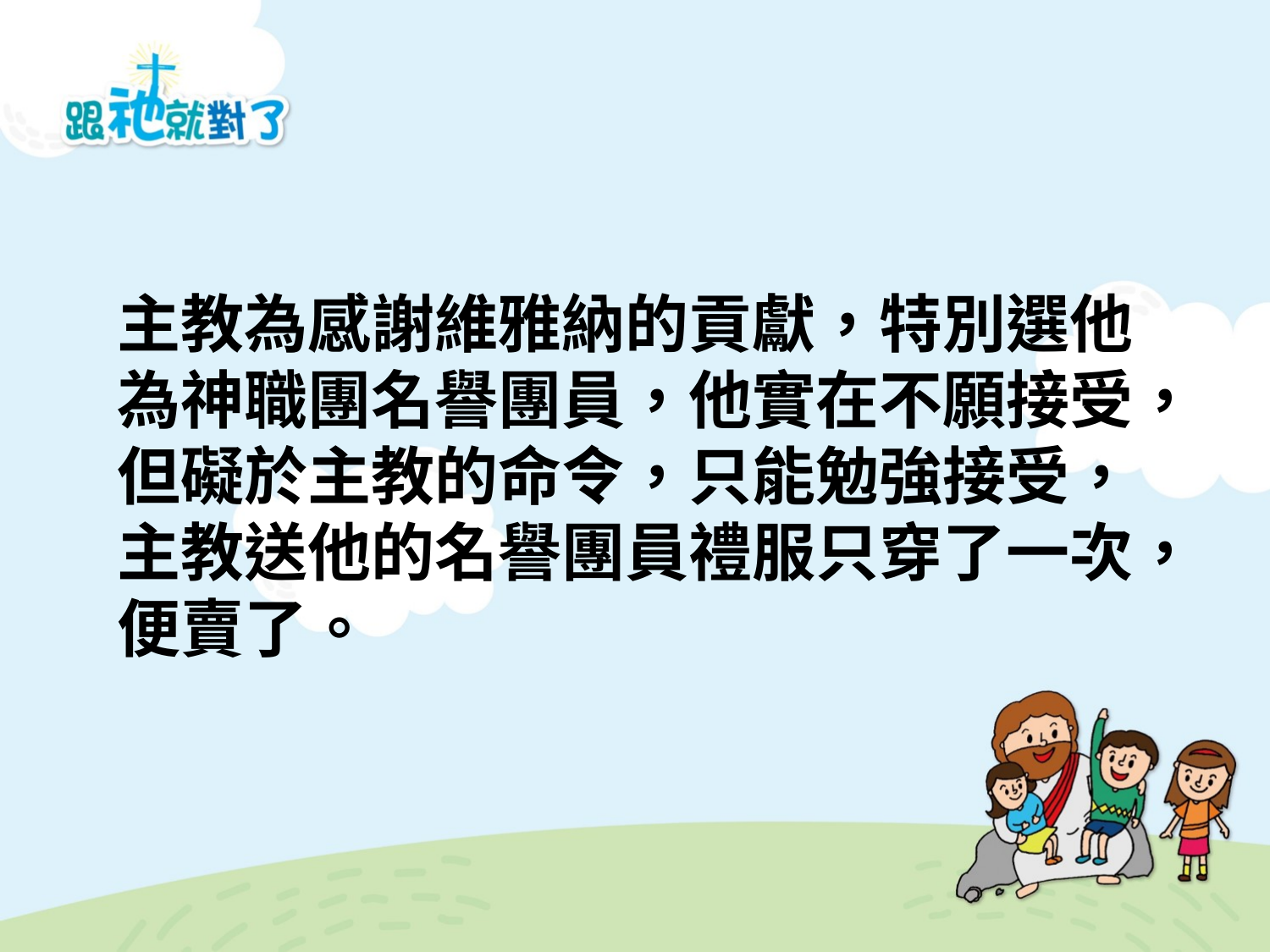

主教為感謝維雅納的貢獻，特別選他為神職團名譽團員，他實在不願接受，但礙於主教的命令，只能勉強接受，主教送他的名譽團員禮服只穿了一次，便賣了。